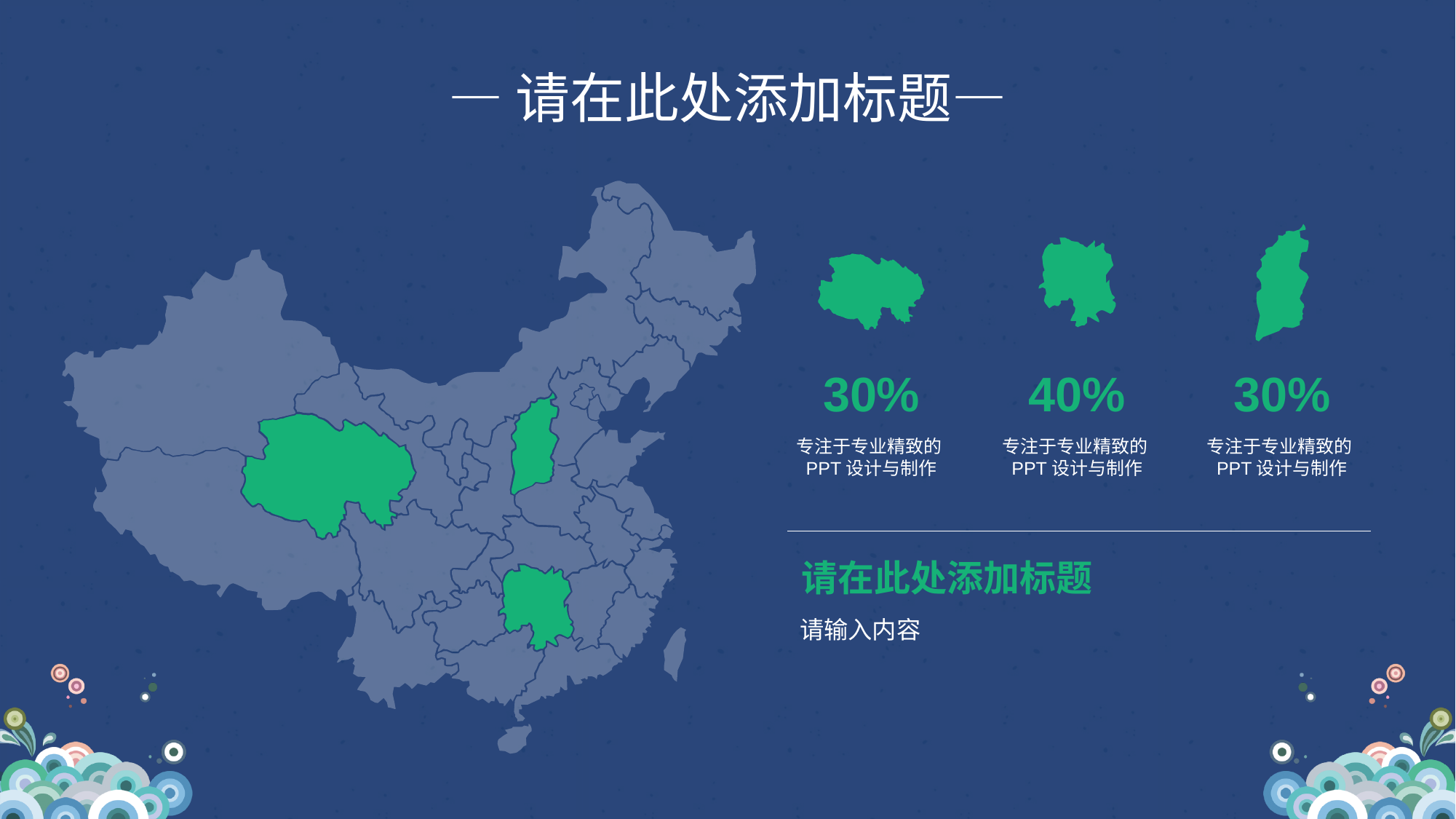

—请在此处添加标题—

30%
40%
30%
专注于专业精致的PPT设计与制作
专注于专业精致的PPT设计与制作
专注于专业精致的PPT设计与制作
请在此处添加标题
请输入内容